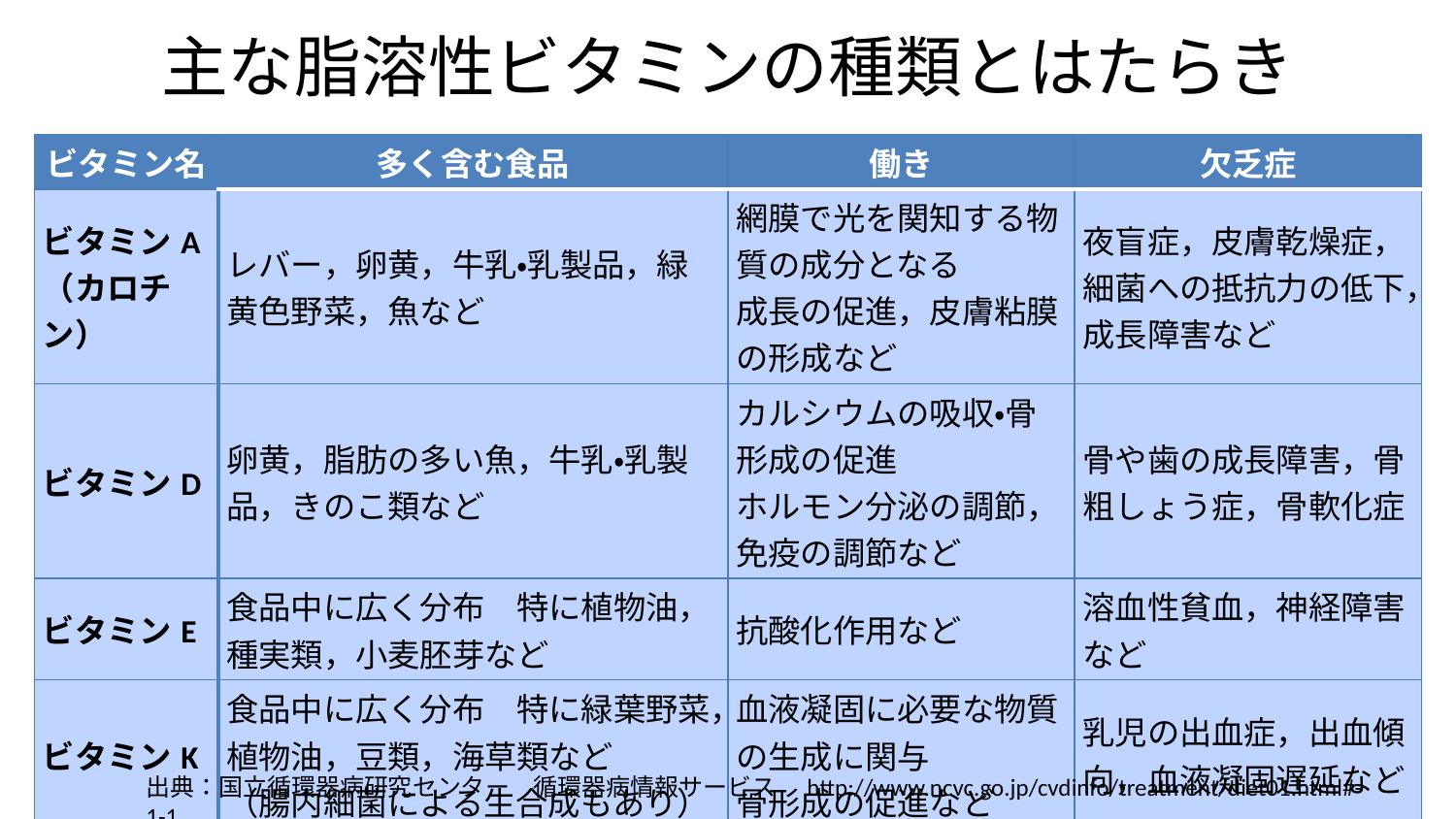

# 主な脂溶性ビタミンの種類とはたらき
| ビタミン名 | 多く含む食品 | 働き | 欠乏症 |
| --- | --- | --- | --- |
| ビタミンA （カロチン） | レバー，卵黄，牛乳・乳製品，緑黄色野菜，魚など | 網膜で光を関知する物質の成分となる 成長の促進，皮膚粘膜の形成など | 夜盲症，皮膚乾燥症，細菌への抵抗力の低下，成長障害など |
| ビタミンD | 卵黄，脂肪の多い魚，牛乳・乳製品，きのこ類など | カルシウムの吸収・骨形成の促進 ホルモン分泌の調節，免疫の調節など | 骨や歯の成長障害，骨粗しょう症，骨軟化症 |
| ビタミンE | 食品中に広く分布　特に植物油，種実類，小麦胚芽など | 抗酸化作用など | 溶血性貧血，神経障害など |
| ビタミンK | 食品中に広く分布　特に緑葉野菜，植物油，豆類，海草類など （腸内細菌による生合成もあり） | 血液凝固に必要な物質の生成に関与 骨形成の促進など | 乳児の出血症，出血傾向，血液凝固遅延など |
出典：国立循環器病研究センター　循環器病情報サービス　http://www.ncvc.go.jp/cvdinfo/treatment/diet01.html#-1-1